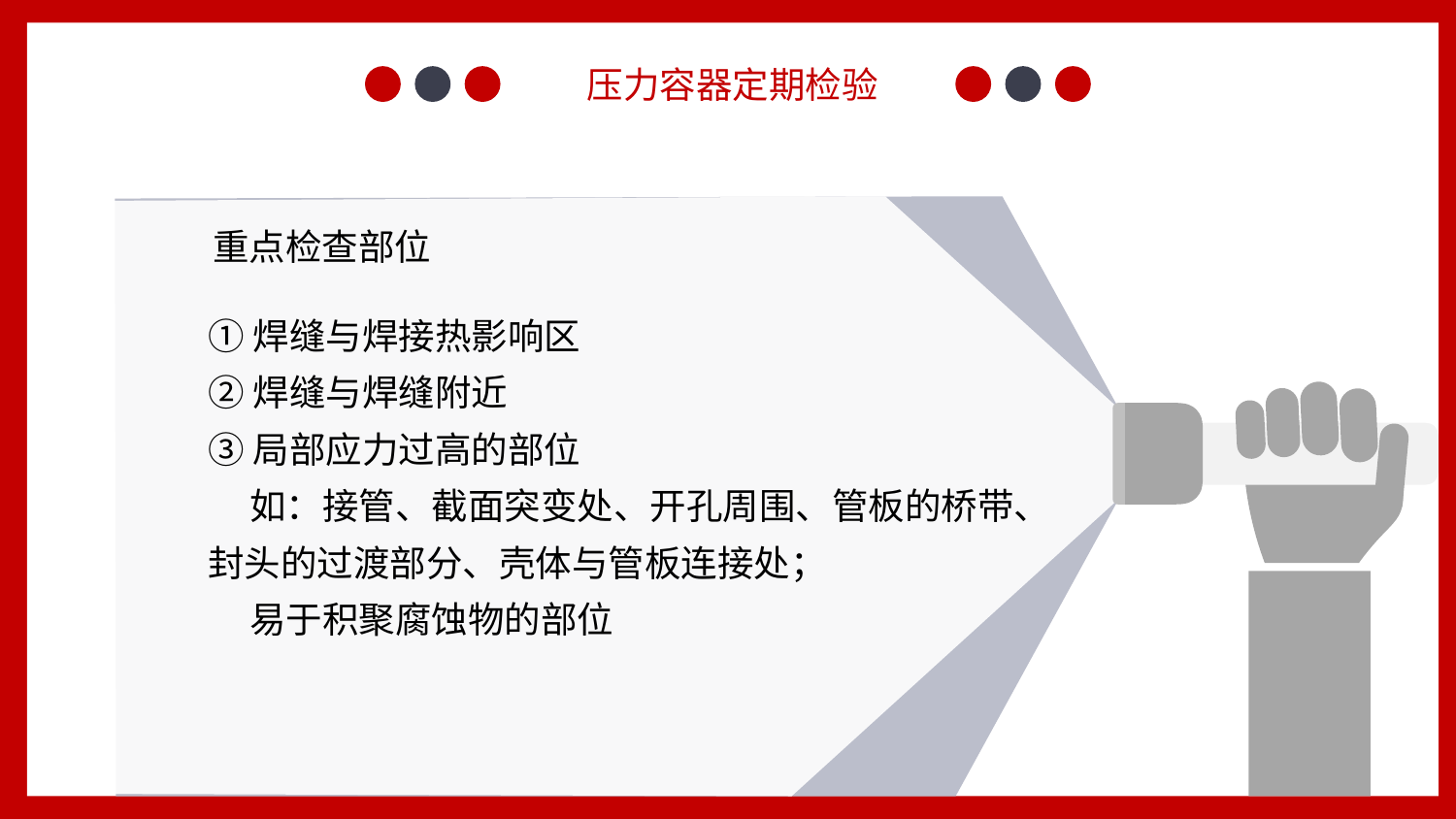

压力容器定期检验

重点检查部位
①焊缝与焊接热影响区
②焊缝与焊缝附近
③局部应力过高的部位
    如：接管、截面突变处、开孔周围、管板的桥带、封头的过渡部分、壳体与管板连接处；
    易于积聚腐蚀物的部位